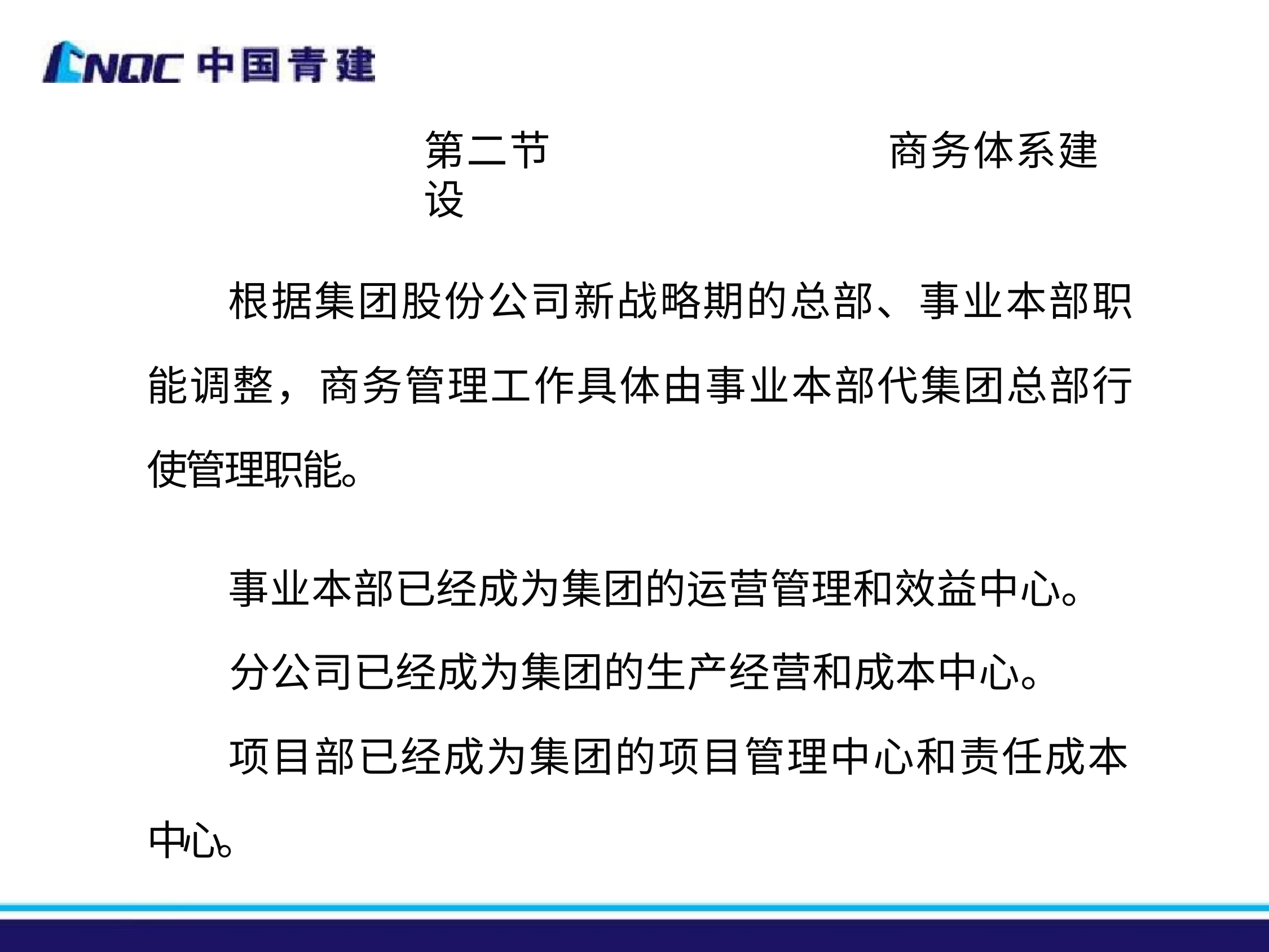

第二节	商务体系建设
根据集团股份公司新战略期的总部、事业本部职 能调整，商务管理工作具体由事业本部代集团总部行 使管理职能。
事业本部已经成为集团的运营管理和效益中心。 分公司已经成为集团的生产经营和成本中心。
项目部已经成为集团的项目管理中心和责任成本 中心。